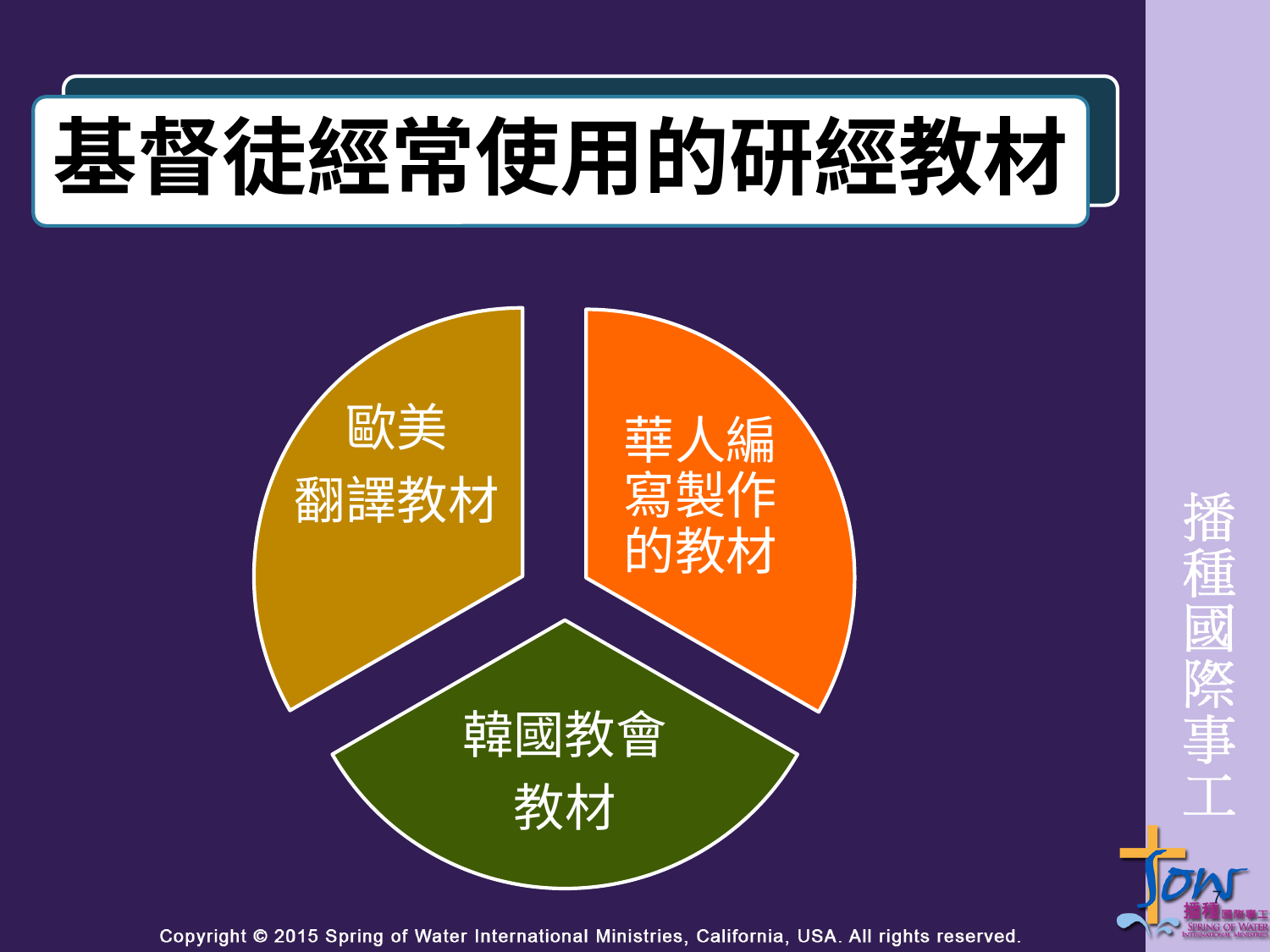

基督徒經常使用的研經教材

歐美
翻譯教材

華人編寫製作的教材

韓國教會
教材
7